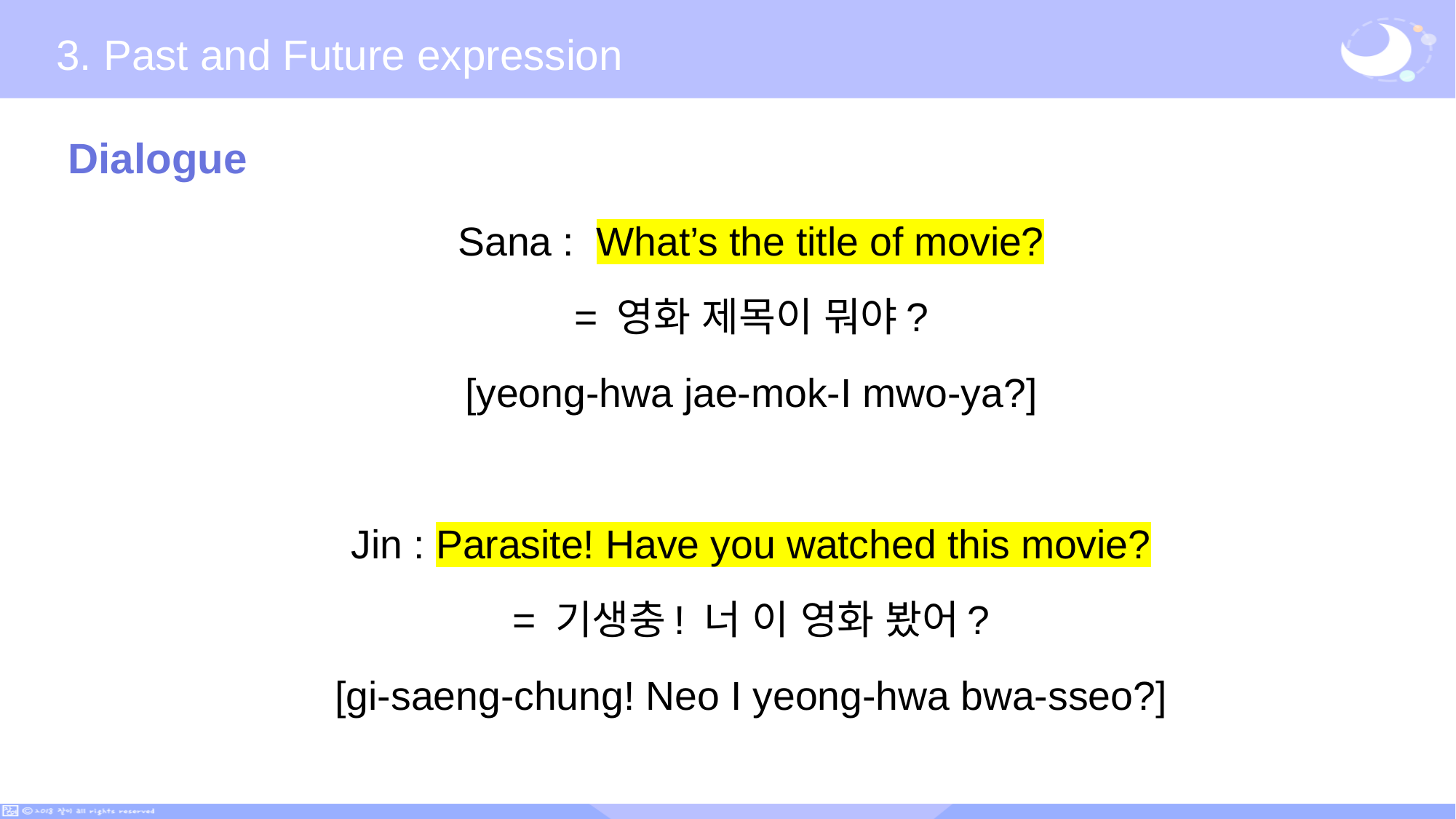

3. Past and Future expression
Dialogue
Sana :  What’s the title of movie?
= 영화 제목이 뭐야?
[yeong-hwa jae-mok-I mwo-ya?]

Jin : Parasite! Have you watched this movie?
= 기생충! 너 이 영화 봤어?
[gi-saeng-chung! Neo I yeong-hwa bwa-sseo?]